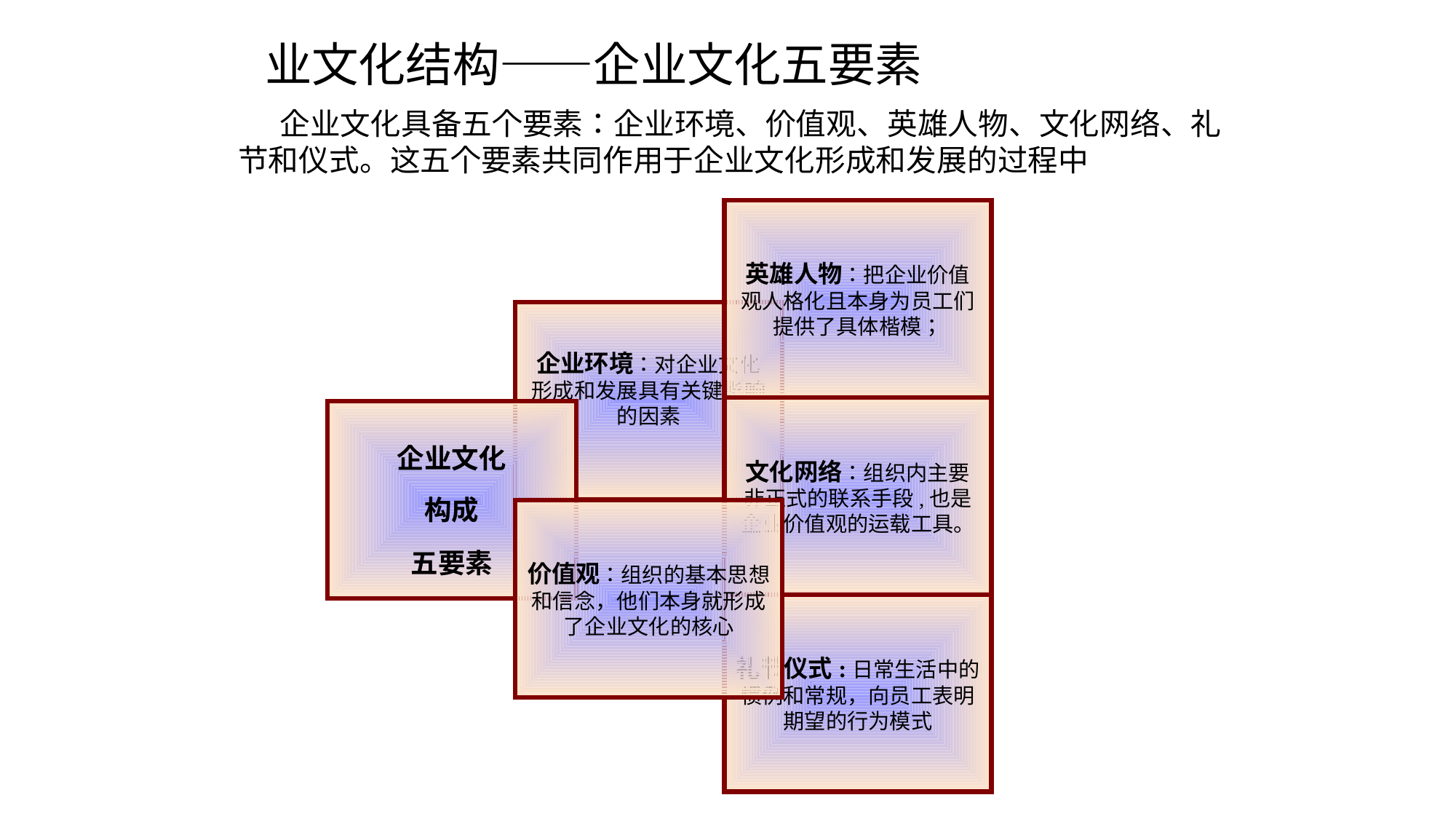

企业文化结构——企业文化五要素
    企业文化具备五个要素：企业环境、价值观、英雄人物、文化网络、礼节和仪式。这五个要素共同作用于企业文化形成和发展的过程中
英雄人物：把企业价值观人格化且本身为员工们提供了具体楷模；
企业环境：对企业文化形成和发展具有关键影响的因素

文化网络：组织内主要非正式的联系手段,也是企业价值观的运载工具。

企业文化
构成
五要素
价值观：组织的基本思想和信念，他们本身就形成了企业文化的核心
礼节仪式:日常生活中的惯例和常规，向员工表明期望的行为模式